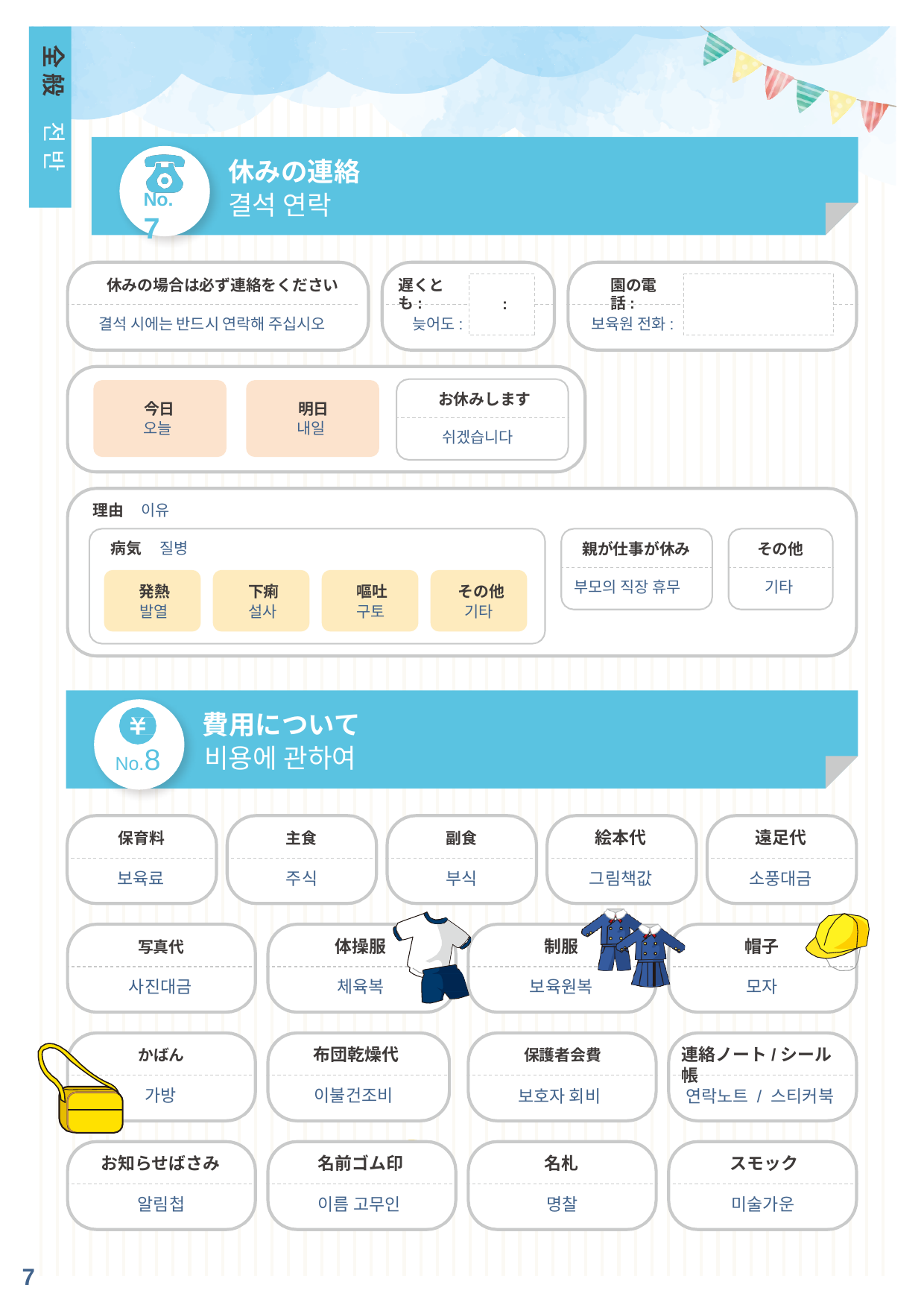

全 般
전 반

休みの連絡

No.7
결석 연락

休みの場合は必ず連絡をください
遅くとも:
園の電話:

:
결석 시에는 반드시 연락해 주십시오
늦어도:
보육원 전화:

お休みします
今日
오늘
明日
내일

쉬겠습니다

이유
理由

病気	질병
その他
親が仕事が休み

부모의 직장 휴무
기타
発熱
발열
下痢
설사
嘔吐
구토
その他
기타

費用について
비용에 관하여

No.8

絵本代
遠足代
保育料
主食
副食
보육료
주식
부식
그림책값
소풍대금

体操服
制服
帽子
写真代
사진대금
체육복
보육원복
모자

布団乾燥代
連絡ノート/シール帳

かばん
保護者会費
가방
이불건조비
보호자 회비
연락노트 / 스티커북

お知らせばさみ
名前ゴム印
名札
スモック

알림첩
이름 고무인
명찰
미술가운

7